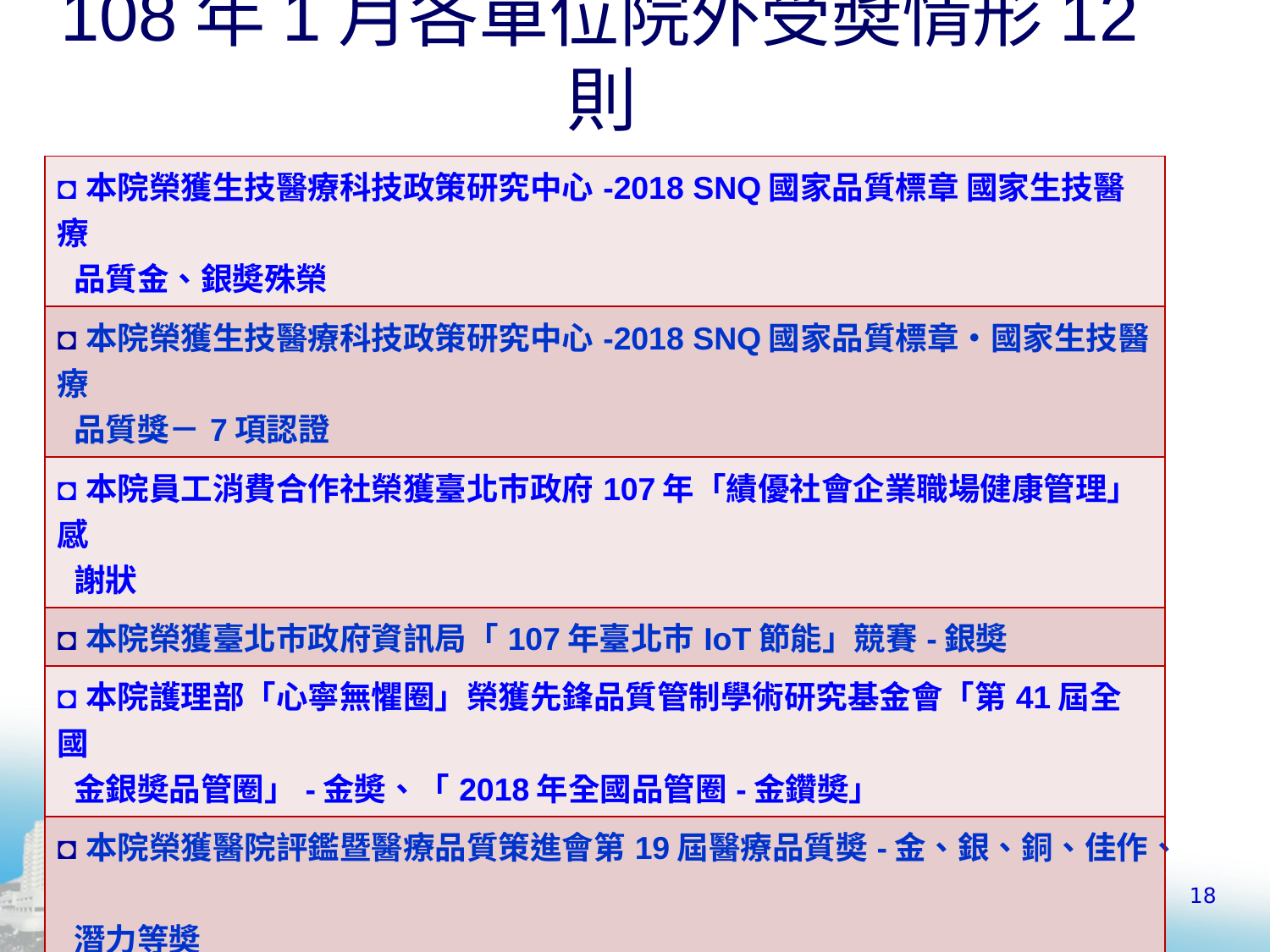

# 108年1月各單位院外受奬情形12則
| ◘本院榮獲生技醫療科技政策研究中心-2018 SNQ國家品質標章 國家生技醫療 品質金、銀奬殊榮 |
| --- |
| ◘本院榮獲生技醫療科技政策研究中心-2018 SNQ國家品質標章・國家生技醫療 品質獎－7項認證 |
| ◘本院員工消費合作社榮獲臺北巿政府107年「績優社會企業職場健康管理」感 謝狀 |
| ◘本院榮獲臺北巿政府資訊局「107年臺北巿IoT節能」競賽-銀奬 |
| ◘本院護理部「心寧無懼圈」榮獲先鋒品質管制學術研究基金會「第41屆全國 金銀奬品管圈」-金奬、「2018年全國品管圈-金鑽奬」 |
| ◘本院榮獲醫院評鑑暨醫療品質策進會第19屆醫療品質奬-金、銀、銅、佳作、 潛力等奬 |
| ◘本院護理部沸肺圈、齊心圈皆榮獲中衛發展中心「第31屆全國團結圈」競賽- 銅塔奬 |
| ◘本院榮獲臺灣醫療品質協會「2018年醫療品質競」銀品奬-護理部沸肺圈、齊 心圈;優品奬-護理部精鷹圈初階組及進階組 |
18